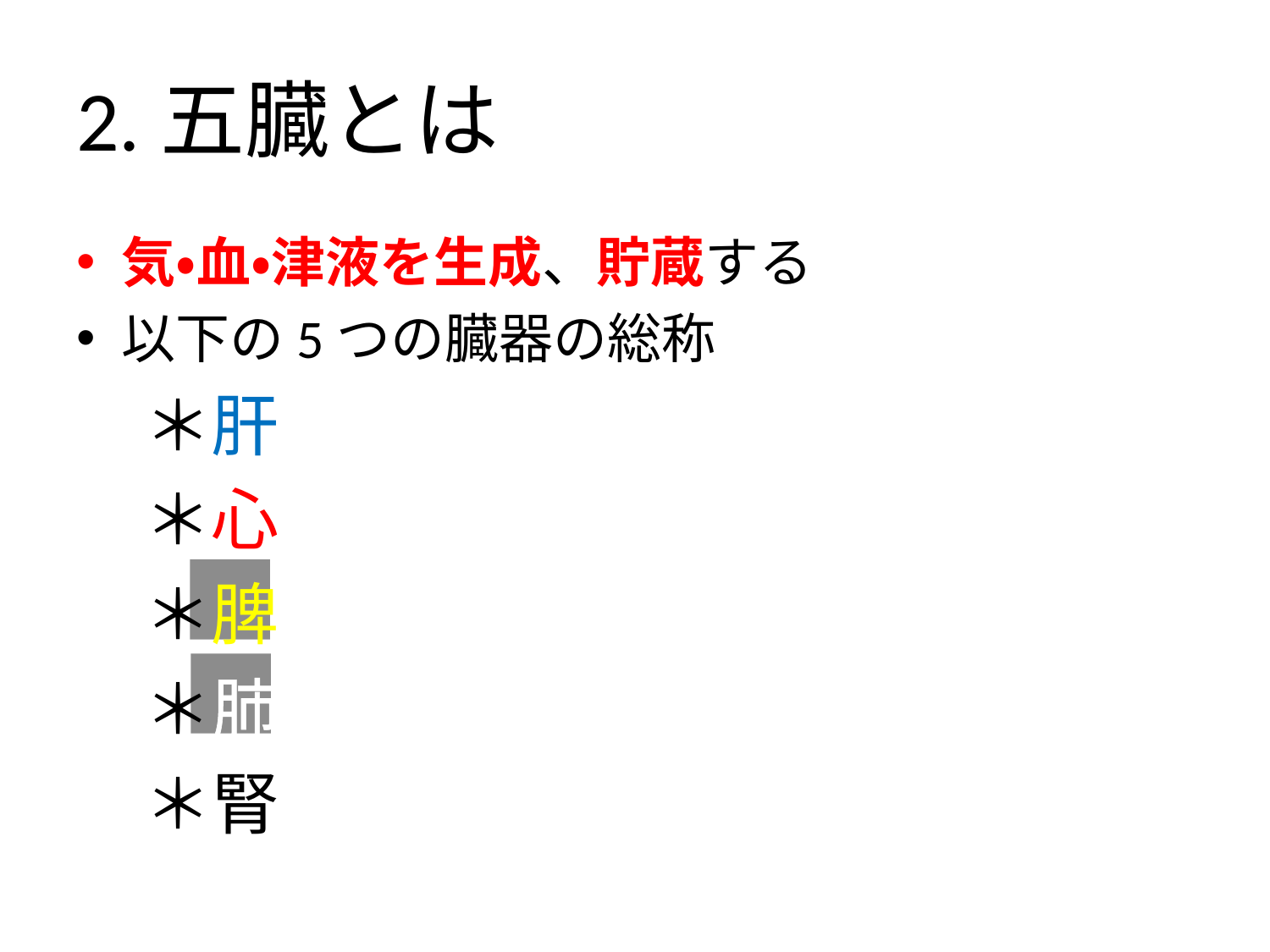

# 2.五臓とは
気・血・津液を生成、貯蔵する
以下の5つの臓器の総称
　＊肝
　＊心
　＊脾
　＊肺
　＊腎